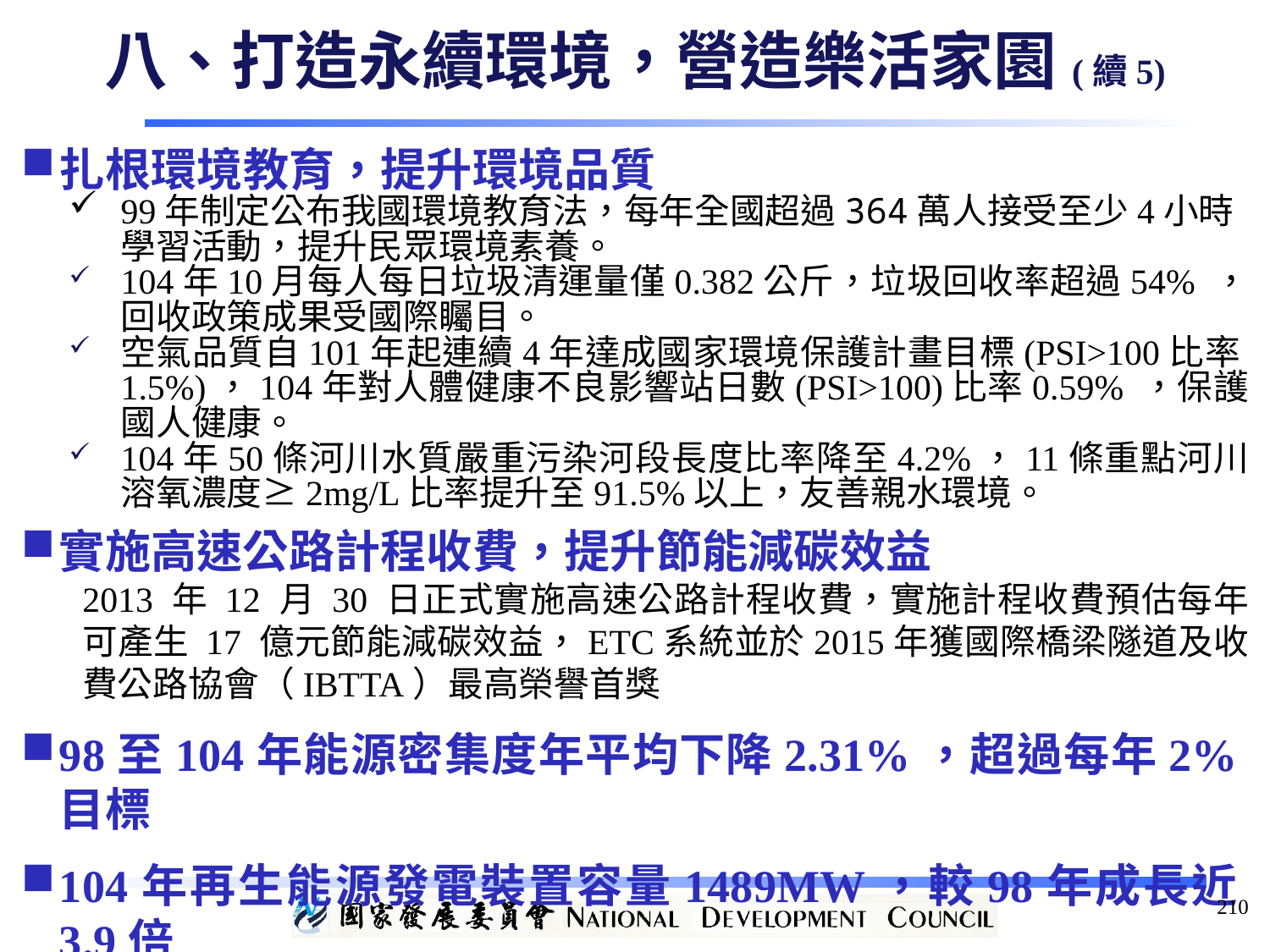

八、打造永續環境，營造樂活家園(續5)
扎根環境教育，提升環境品質
99年制定公布我國環境教育法，每年全國超過364萬人接受至少4小時學習活動，提升民眾環境素養。
104年10月每人每日垃圾清運量僅0.382公斤，垃圾回收率超過54% ，回收政策成果受國際矚目。
空氣品質自101年起連續4年達成國家環境保護計畫目標(PSI>100比率1.5%)，104年對人體健康不良影響站日數(PSI>100)比率0.59% ，保護國人健康。
104年50條河川水質嚴重污染河段長度比率降至4.2%，11條重點河川溶氧濃度≥2mg/L比率提升至91.5%以上，友善親水環境。
實施高速公路計程收費，提升節能減碳效益
2013 年 12 月 30 日正式實施高速公路計程收費，實施計程收費預估每年可產生 17 億元節能減碳效益，ETC系統並於2015年獲國際橋梁隧道及收費公路協會（IBTTA）最高榮譽首獎
98至104年能源密集度年平均下降2.31%，超過每年2%目標
104年再生能源發電裝置容量1489MW，較98年成長近3.9倍

210